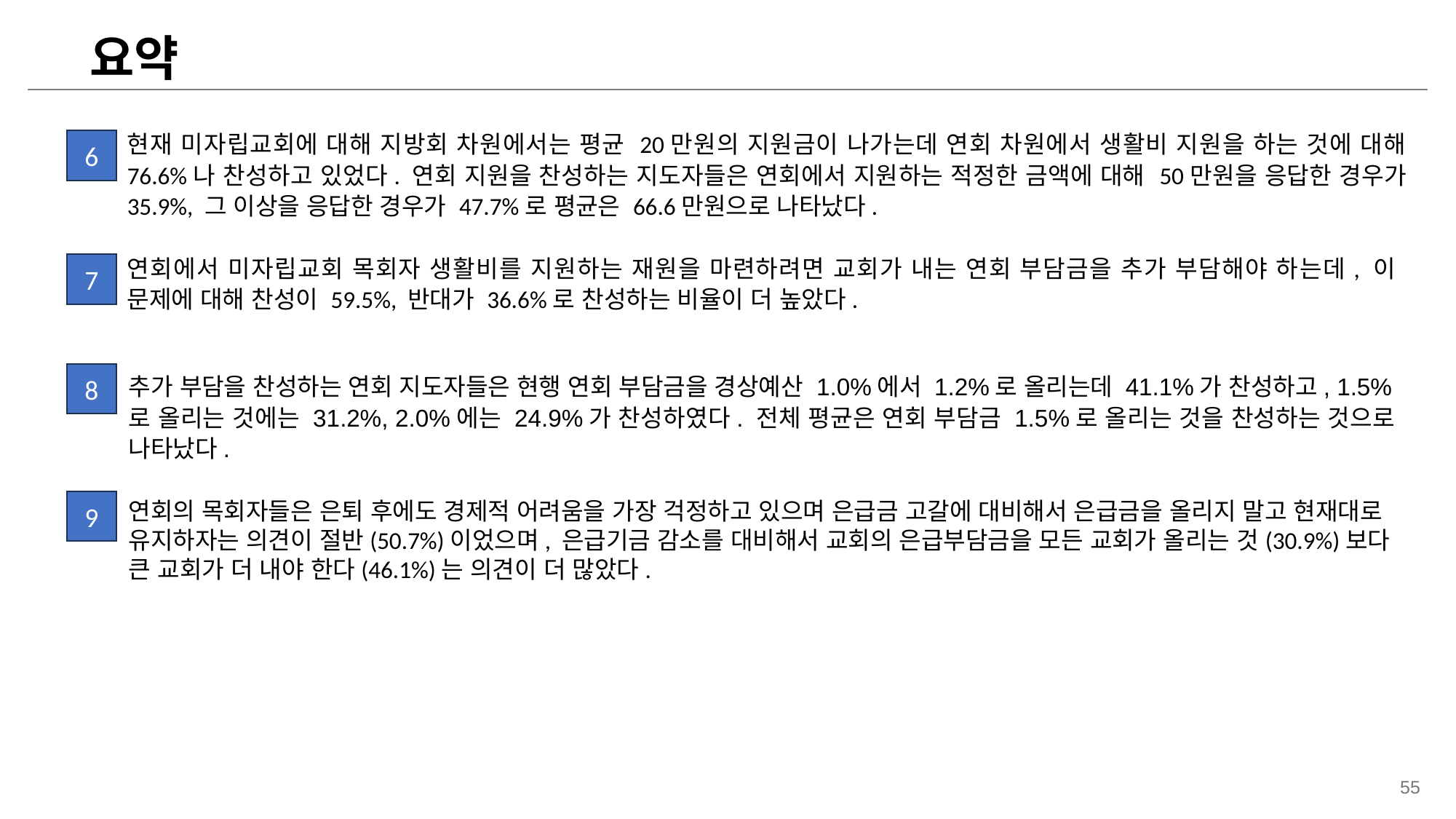

요약
현재 미자립교회에 대해 지방회 차원에서는 평균 20만원의 지원금이 나가는데 연회 차원에서 생활비 지원을 하는 것에 대해 76.6%나 찬성하고 있었다. 연회 지원을 찬성하는 지도자들은 연회에서 지원하는 적정한 금액에 대해 50만원을 응답한 경우가 35.9%, 그 이상을 응답한 경우가 47.7%로 평균은 66.6만원으로 나타났다.
6
연회에서 미자립교회 목회자 생활비를 지원하는 재원을 마련하려면 교회가 내는 연회 부담금을 추가 부담해야 하는데, 이 문제에 대해 찬성이 59.5%, 반대가 36.6%로 찬성하는 비율이 더 높았다.
7
8
추가 부담을 찬성하는 연회 지도자들은 현행 연회 부담금을 경상예산 1.0%에서 1.2%로 올리는데 41.1%가 찬성하고, 1.5%로 올리는 것에는 31.2%, 2.0%에는 24.9%가 찬성하였다. 전체 평균은 연회 부담금 1.5%로 올리는 것을 찬성하는 것으로 나타났다.
연회의 목회자들은 은퇴 후에도 경제적 어려움을 가장 걱정하고 있으며 은급금 고갈에 대비해서 은급금을 올리지 말고 현재대로 유지하자는 의견이 절반(50.7%)이었으며, 은급기금 감소를 대비해서 교회의 은급부담금을 모든 교회가 올리는 것(30.9%)보다 큰 교회가 더 내야 한다(46.1%)는 의견이 더 많았다.
9